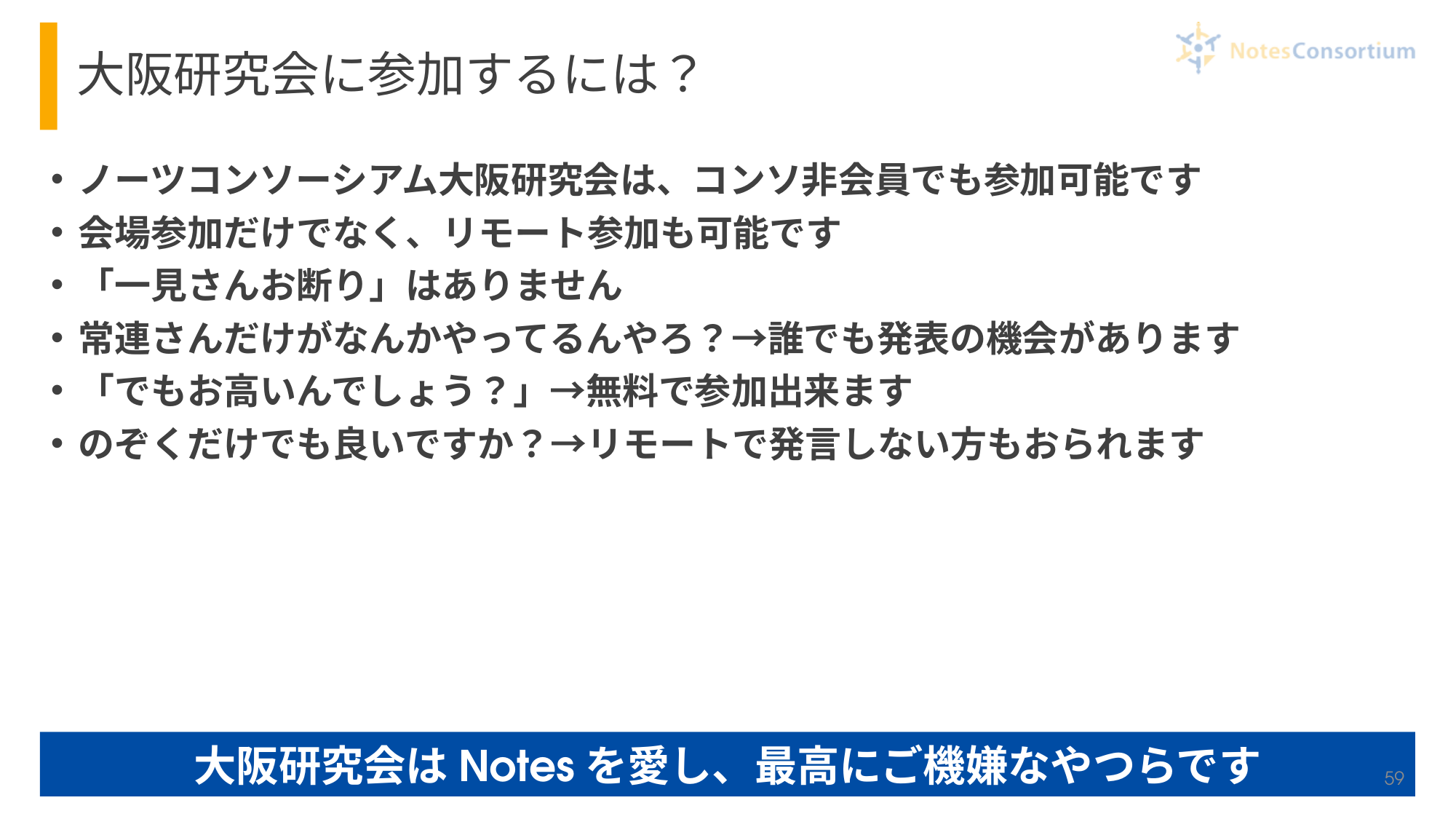

# 大阪研究会に参加するには？
ノーツコンソーシアム大阪研究会は、コンソ非会員でも参加可能です
会場参加だけでなく、リモート参加も可能です
「一見さんお断り」はありません
常連さんだけがなんかやってるんやろ？→誰でも発表の機会があります
「でもお高いんでしょう？」→無料で参加出来ます
のぞくだけでも良いですか？→リモートで発言しない方もおられます

大阪研究会はNotesを愛し、最高にご機嫌なやつらです
59